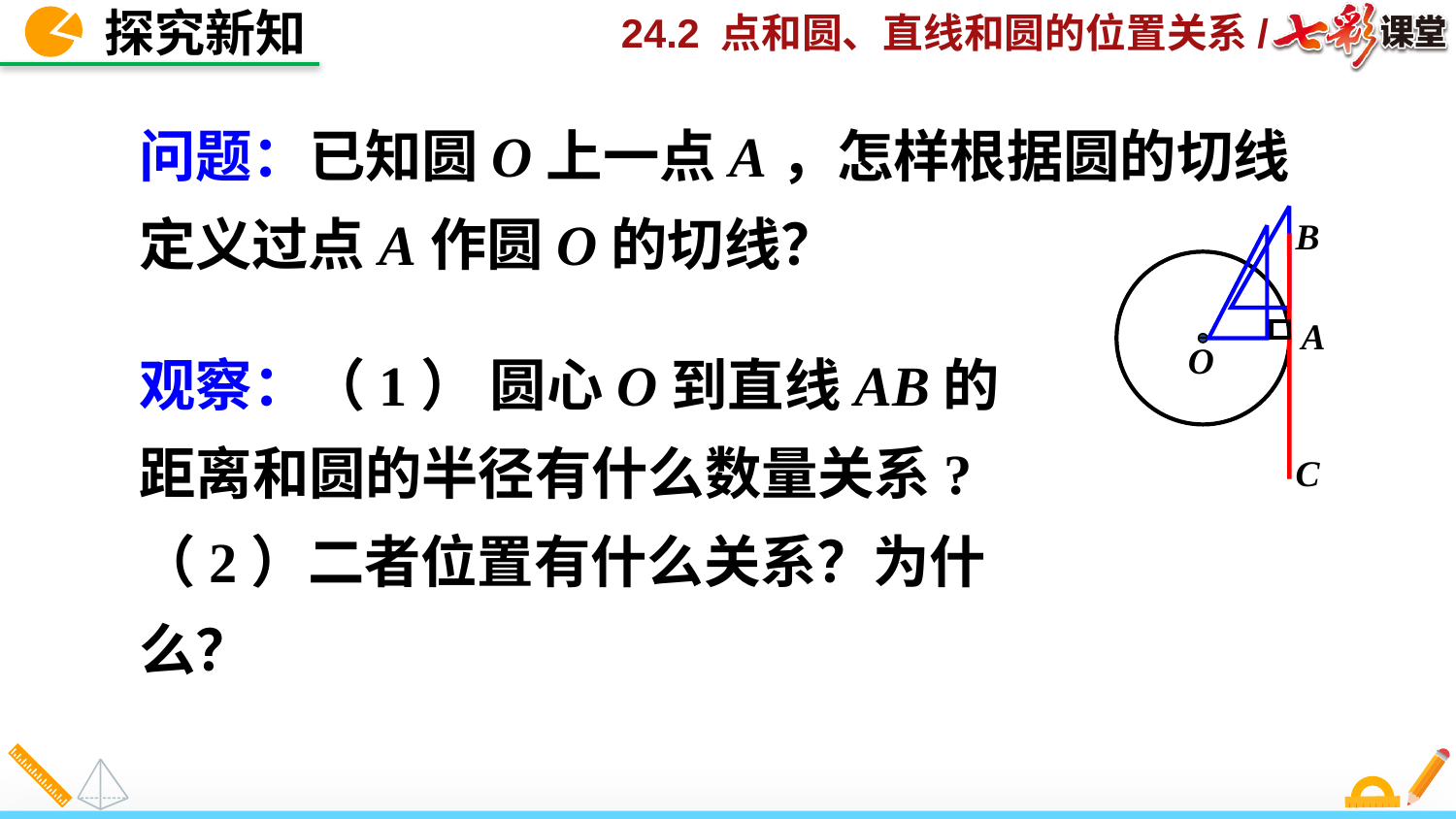

探究新知

问题：已知圆O上一点A，怎样根据圆的切线定义过点A作圆O的切线？
B

A

观察：（1） 圆心O到直线AB的距离和圆的半径有什么数量关系?
（2）二者位置有什么关系？为什么？
O
C